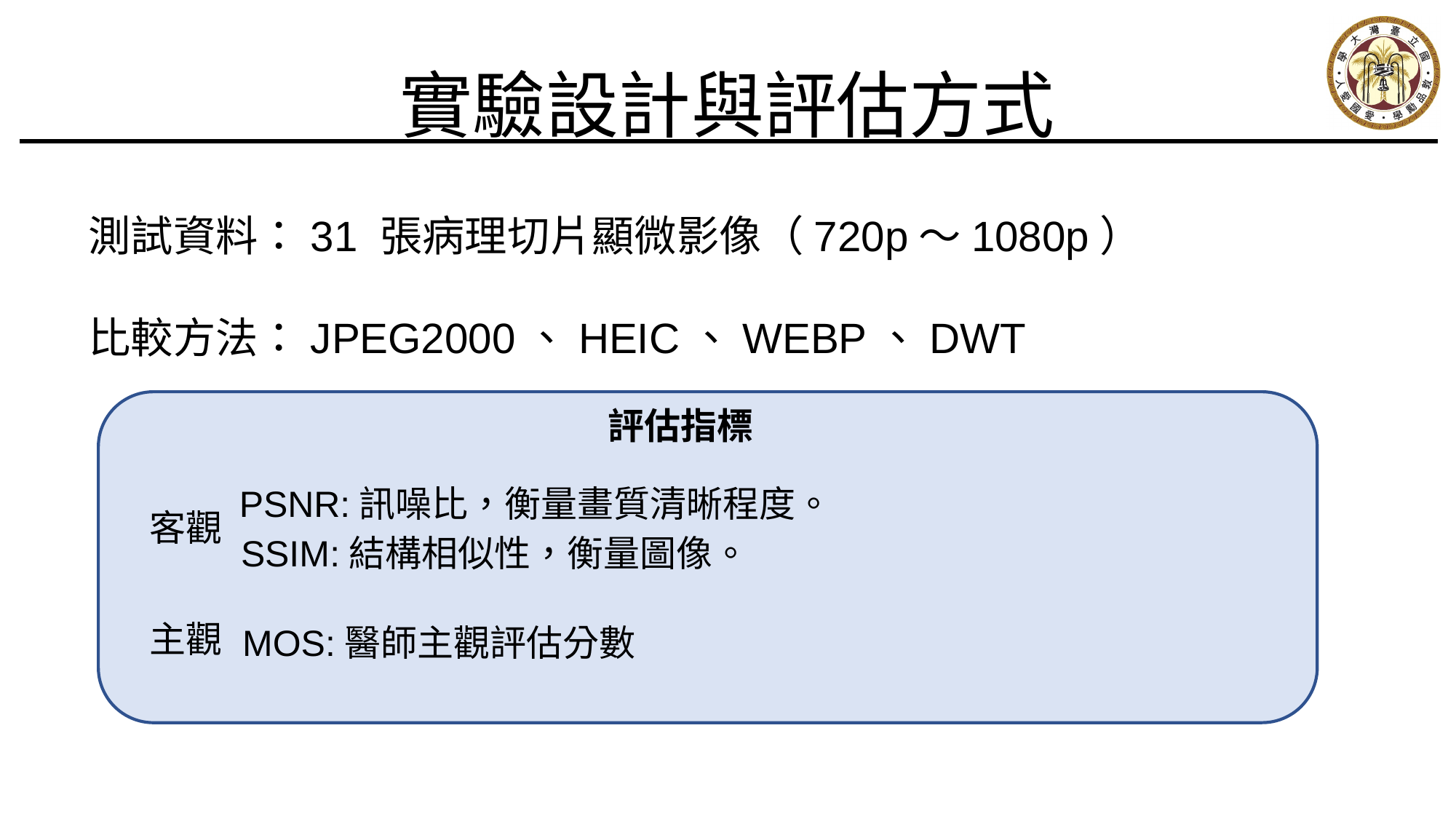

實驗設計與評估方式
測試資料：31 張病理切片顯微影像（720p～1080p）
比較方法：JPEG2000、HEIC、WEBP、DWT

評估指標
PSNR:訊噪比，衡量畫質清晰程度。
客觀
SSIM:結構相似性，衡量圖像。
主觀
MOS:醫師主觀評估分數